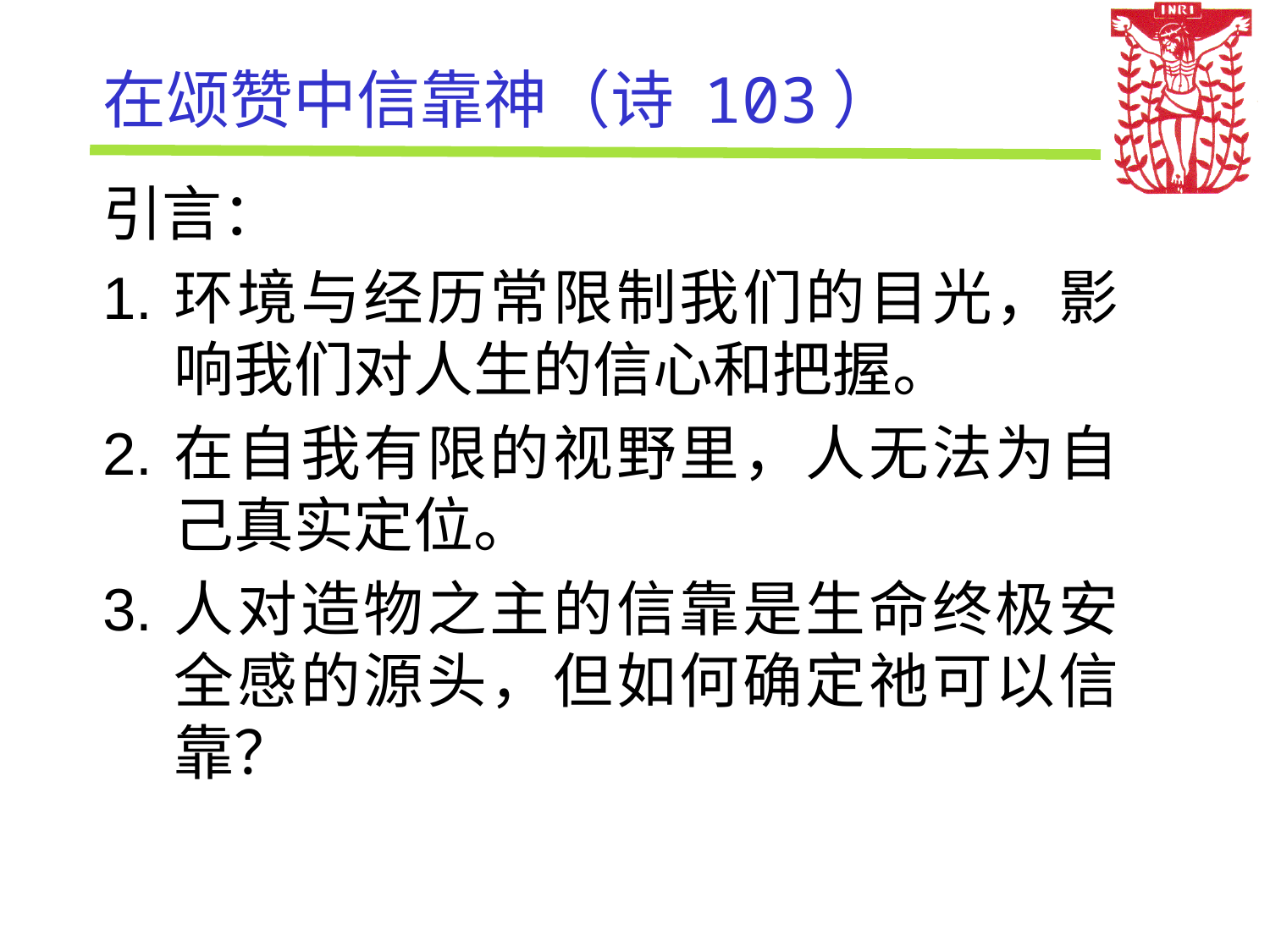

# 在颂赞中信靠神（诗 103）
引言：
环境与经历常限制我们的目光，影响我们对人生的信心和把握。
在自我有限的视野里，人无法为自己真实定位。
人对造物之主的信靠是生命终极安全感的源头，但如何确定祂可以信靠？